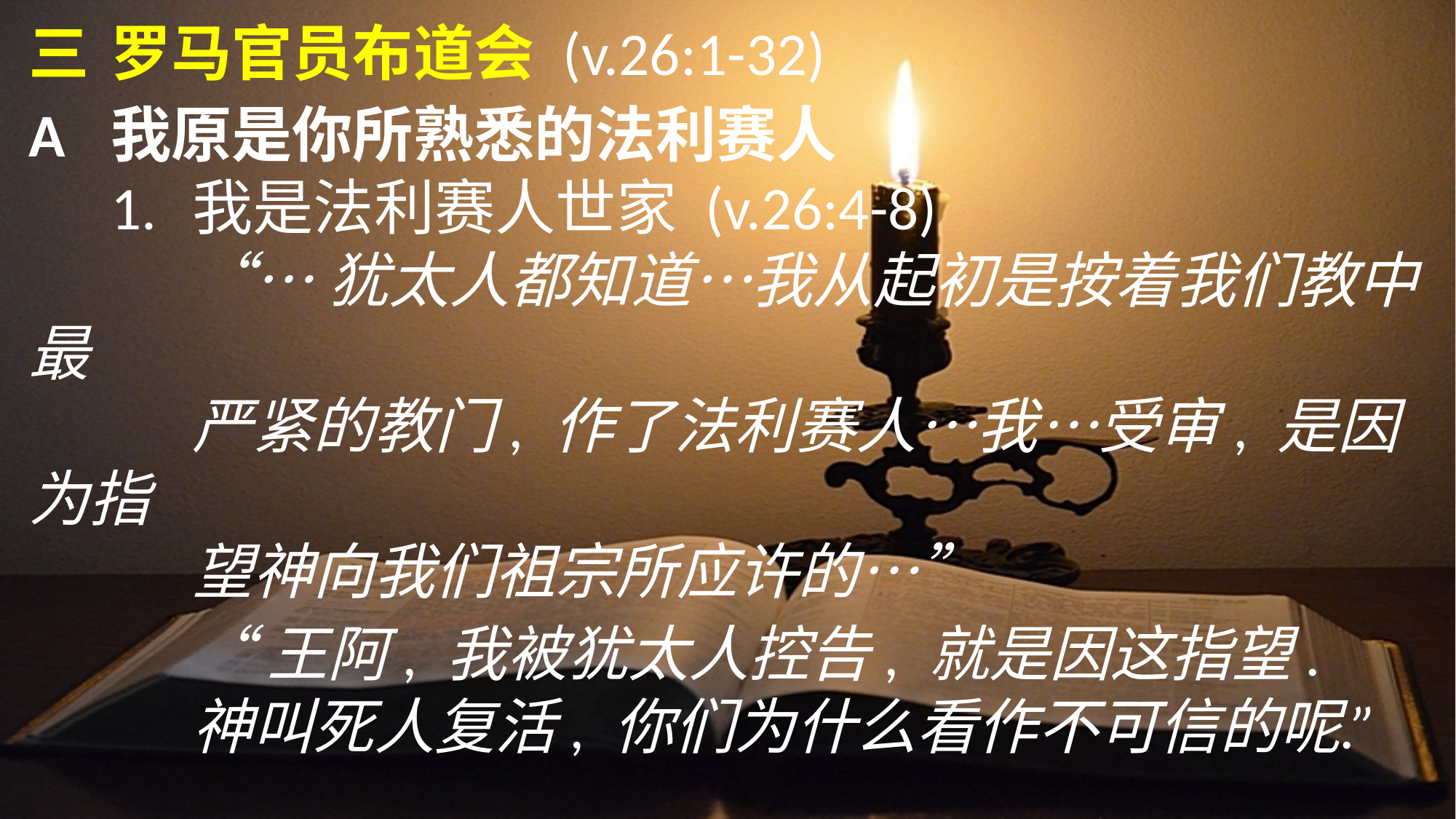

三	罗马官员布道会 (v.26:1-32)
A	我原是你所熟悉的法利赛人
	1.	我是法利赛人世家 (v.26:4-8)
		“…犹太人都知道…我从起初是按着我们教中最
		严紧的教门, 作了法利赛人…我…受审, 是因为指
		望神向我们祖宗所应许的…”
		“王阿, 我被犹太人控告, 就是因这指望.
		神叫死	人复活, 你们为什么看作不可信的呢.”